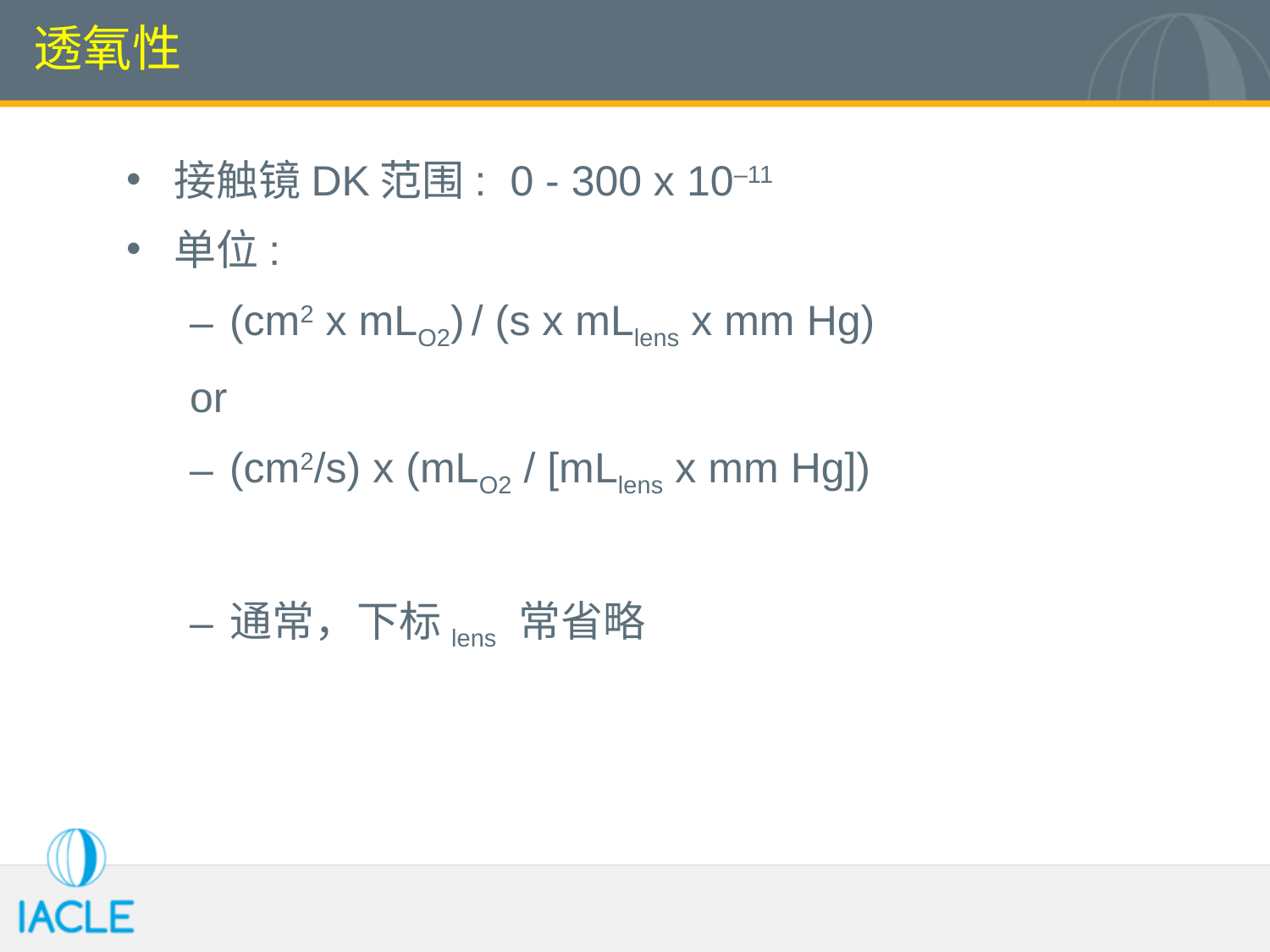

透氧性
接触镜DK范围:  0 - 300 x 10–11
单位:
(cm2 x mLO2) / (s x mLlens x mm Hg)
or
(cm2/s) x (mLO2 / [mLlens x mm Hg])

通常，下标lens 常省略